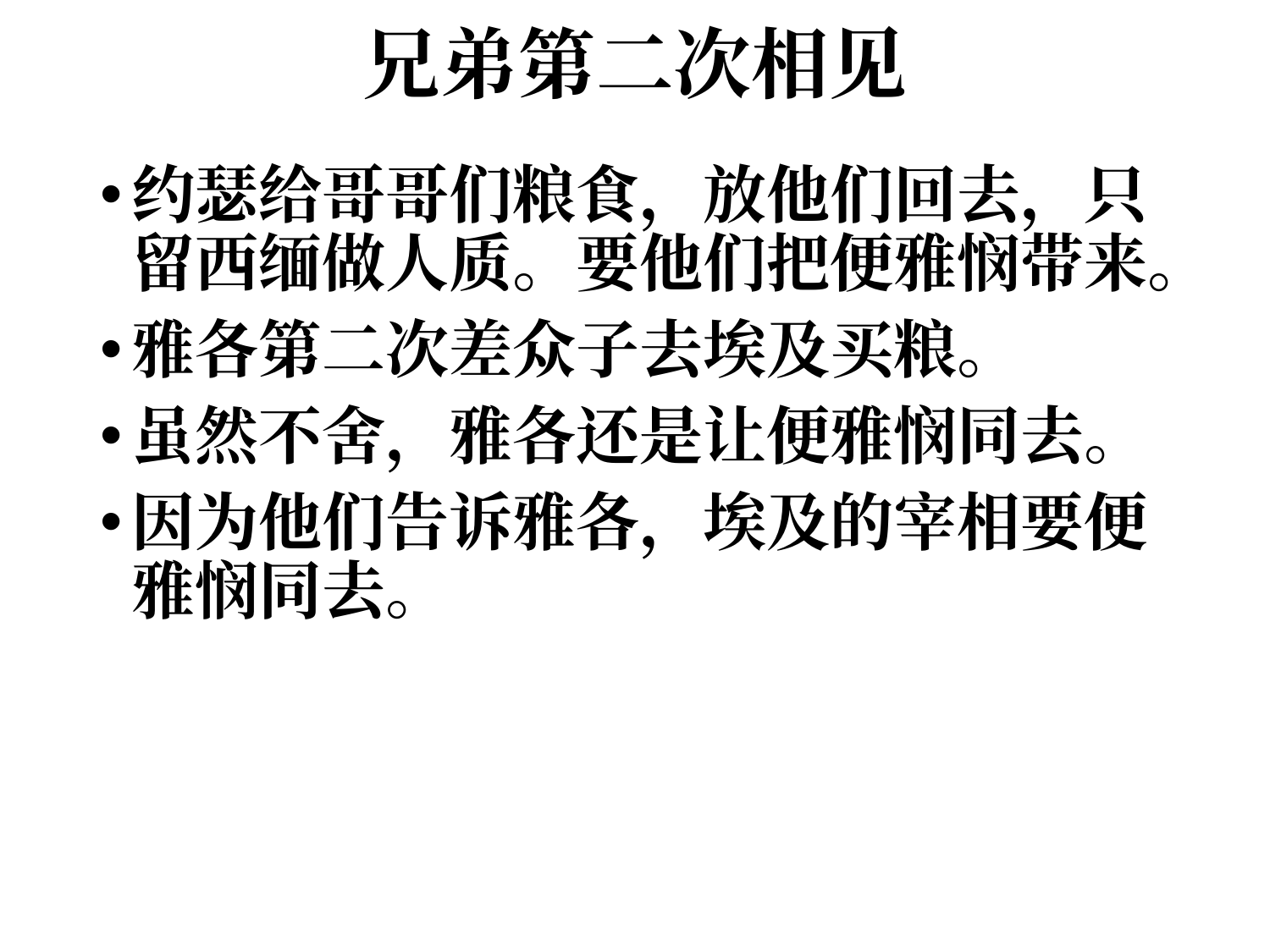

# 兄弟第二次相见
约瑟给哥哥们粮食，放他们回去，只留西缅做人质。要他们把便雅悯带来。
雅各第二次差众子去埃及买粮。
虽然不舍，雅各还是让便雅悯同去。
因为他们告诉雅各，埃及的宰相要便雅悯同去。